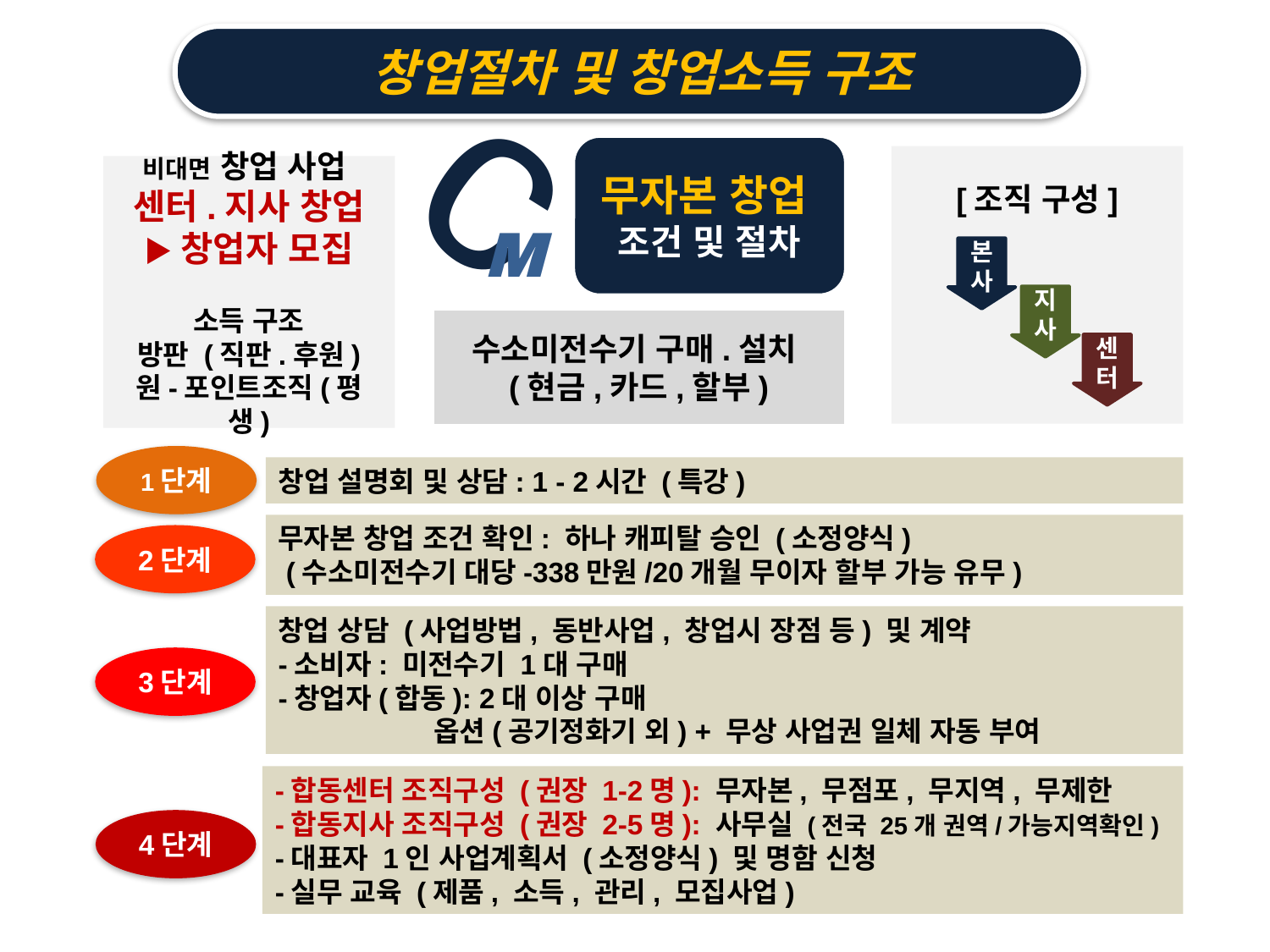

창업절차 및 창업소득 구조
무자본 창업
조건 및 절차
c
M

[조직 구성]

본사
지사
센터
비대면 창업 사업
센터.지사 창업 ▶ 창업자 모집

소득 구조
방판 (직판.후원)
원-포인트조직(평생)
수소미전수기 구매.설치
(현금,카드,할부)
1단계
창업 설명회 및 상담: 1 - 2시간 (특강)
무자본 창업 조건 확인: 하나 캐피탈 승인 (소정양식)
 (수소미전수기 대당-338만원/20개월 무이자 할부 가능 유무)
2단계
창업 상담 (사업방법, 동반사업, 창업시 장점 등) 및 계약
-소비자: 미전수기 1대 구매
-창업자(합동): 2대 이상 구매
                   옵션(공기정화기 외) + 무상 사업권 일체 자동 부여
3단계
-합동센터 조직구성 (권장 1-2명): 무자본, 무점포, 무지역, 무제한
-합동지사 조직구성 (권장 2-5명): 사무실 (전국 25개 권역/가능지역확인)
-대표자 1인 사업계획서 (소정양식) 및 명함 신청
-실무 교육 (제품, 소득, 관리, 모집사업)
4단계